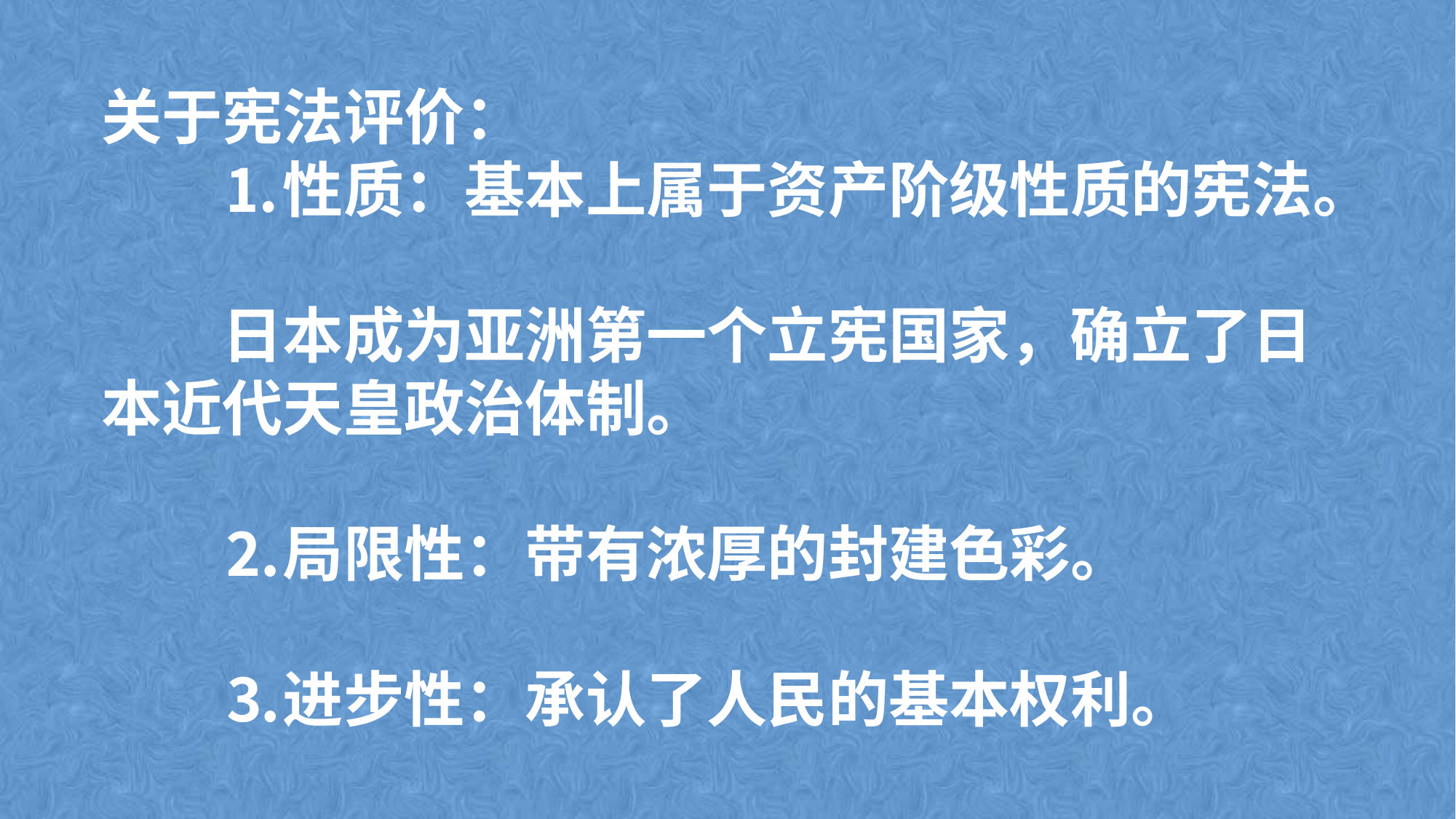

关于宪法评价：
　　⒈性质：基本上属于资产阶级性质的宪法。

　　日本成为亚洲第一个立宪国家，确立了日本近代天皇政治体制。

　　⒉局限性：带有浓厚的封建色彩。

　　⒊进步性：承认了人民的基本权利。